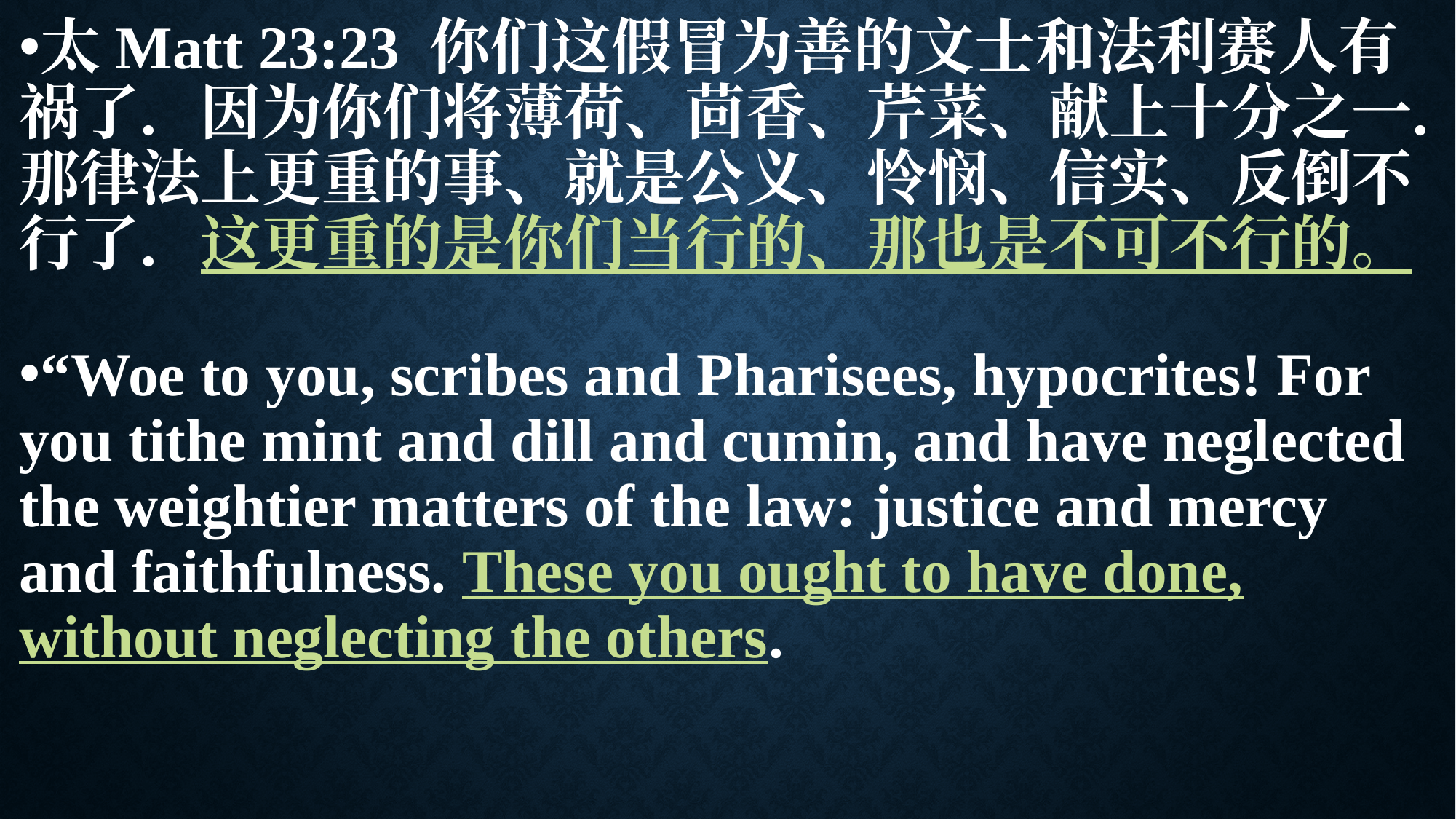

太Matt 23:23 你们这假冒为善的文士和法利赛人有祸了．因为你们将薄荷、茴香、芹菜、献上十分之一．那律法上更重的事、就是公义、怜悯、信实、反倒不行了．这更重的是你们当行的、那也是不可不行的。

“Woe to you, scribes and Pharisees, hypocrites! For you tithe mint and dill and cumin, and have neglected the weightier matters of the law: justice and mercy and faithfulness. These you ought to have done, without neglecting the others.